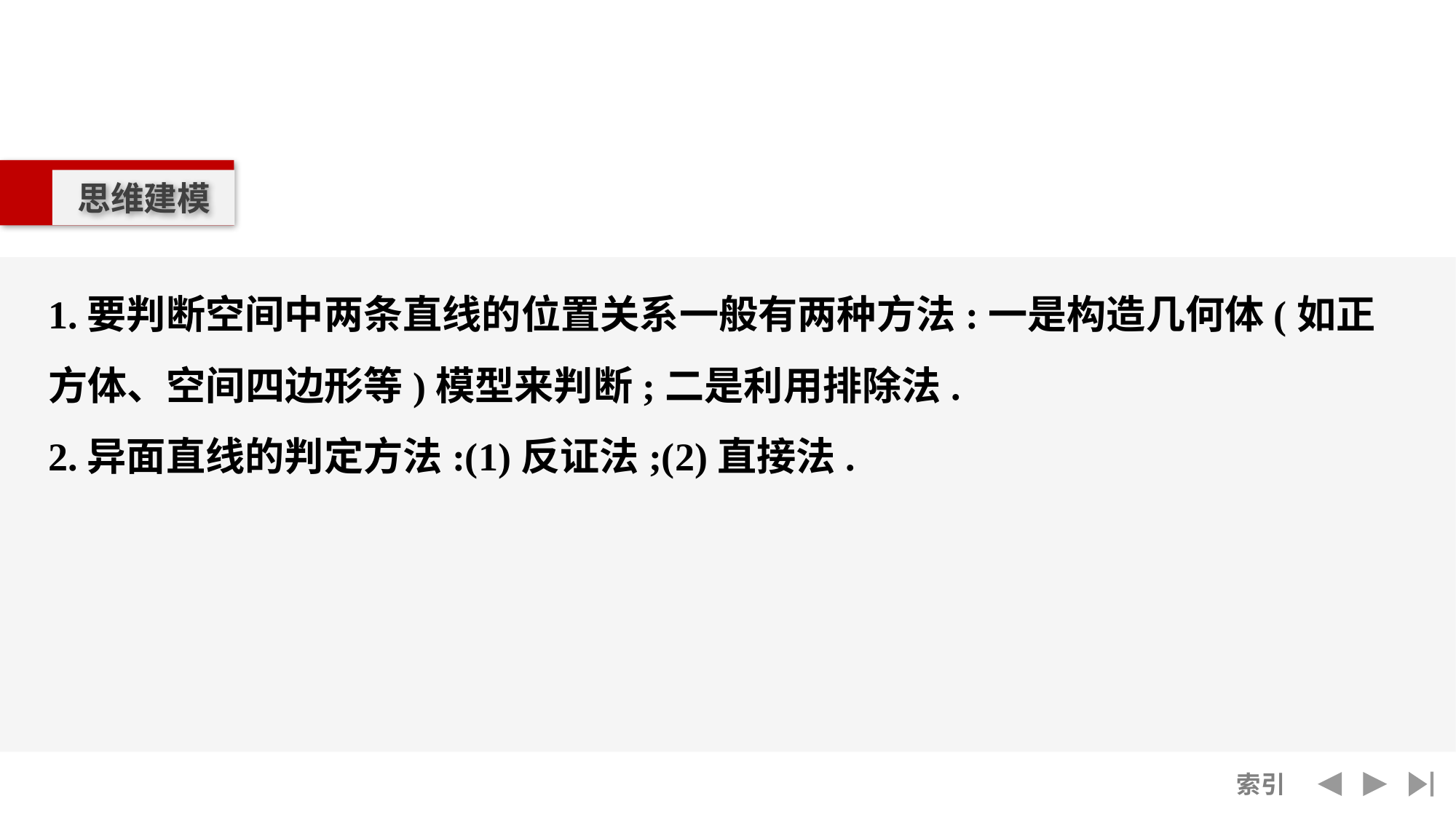

思维建模

1.要判断空间中两条直线的位置关系一般有两种方法:一是构造几何体(如正方体、空间四边形等)模型来判断;二是利用排除法.
2.异面直线的判定方法:(1)反证法;(2)直接法.